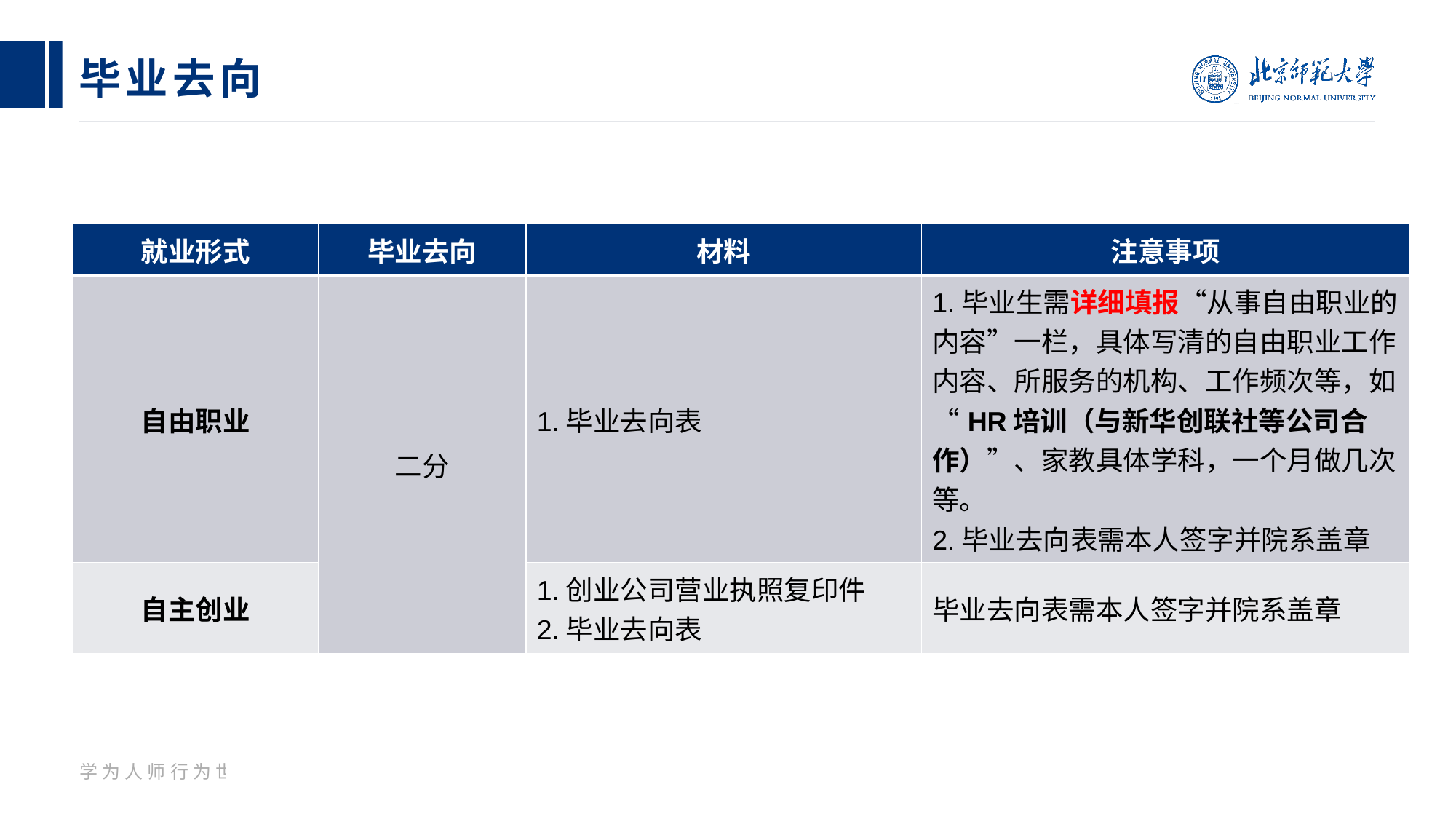

# 毕业去向
| 就业形式 | 毕业去向 | 材料 | 注意事项 |
| --- | --- | --- | --- |
| 自由职业 | 二分 | 1.毕业去向表 | 1.毕业生需详细填报“从事自由职业的内容”一栏，具体写清的自由职业工作内容、所服务的机构、工作频次等，如“HR培训（与新华创联社等公司合作）”、家教具体学科，一个月做几次等。 2.毕业去向表需本人签字并院系盖章 |
| 自主创业 |  | 1.创业公司营业执照复印件 2.毕业去向表 | 毕业去向表需本人签字并院系盖章 |